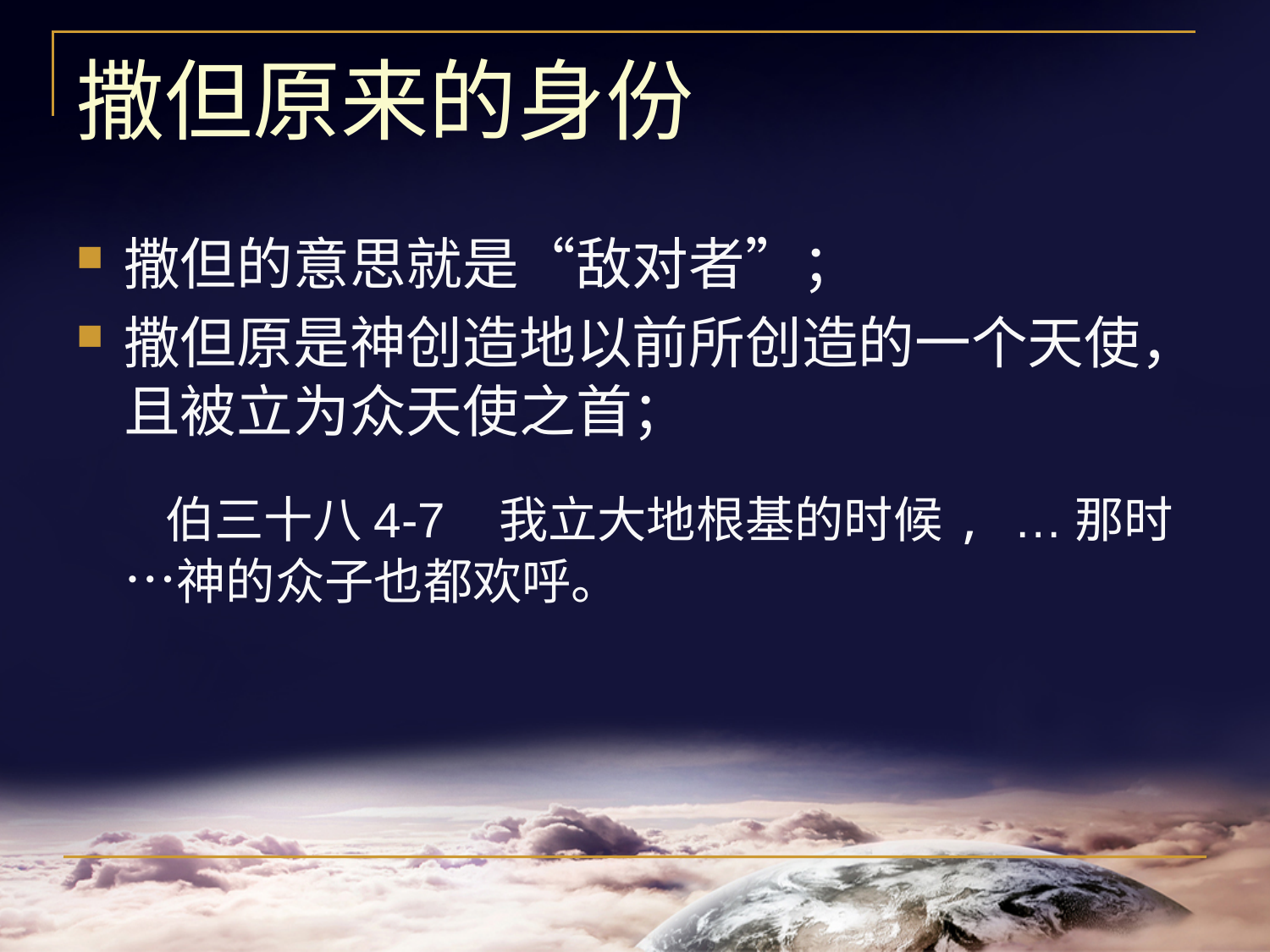

# 撒但原来的身份
撒但的意思就是“敌对者”；
撒但原是神创造地以前所创造的一个天使，且被立为众天使之首；

       伯三十八4-7   我立大地根基的时候, …那时…神的众子也都欢呼。